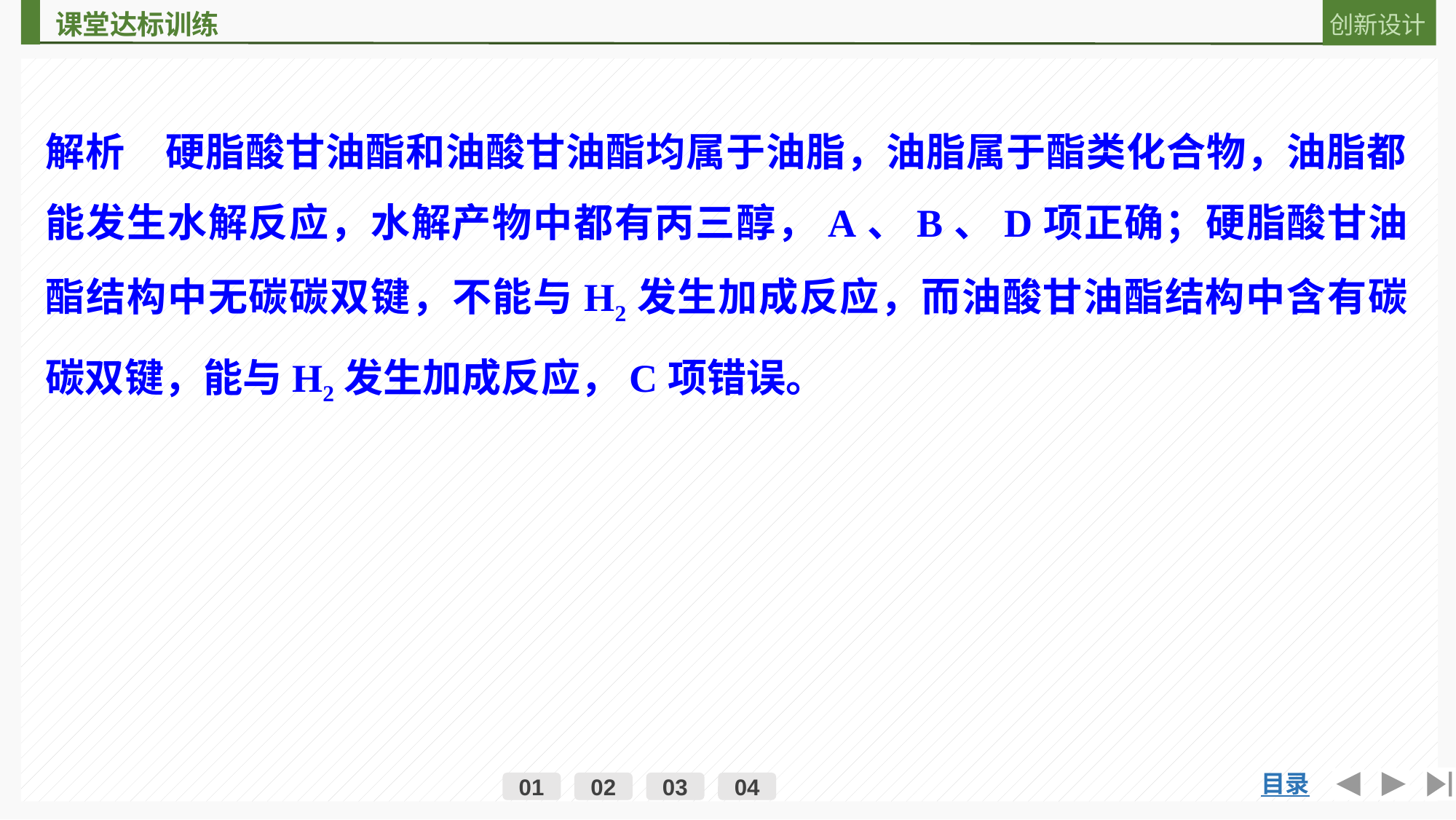

解析　硬脂酸甘油酯和油酸甘油酯均属于油脂，油脂属于酯类化合物，油脂都能发生水解反应，水解产物中都有丙三醇，A、B、D项正确；硬脂酸甘油酯结构中无碳碳双键，不能与H2发生加成反应，而油酸甘油酯结构中含有碳碳双键，能与H2发生加成反应，C项错误。